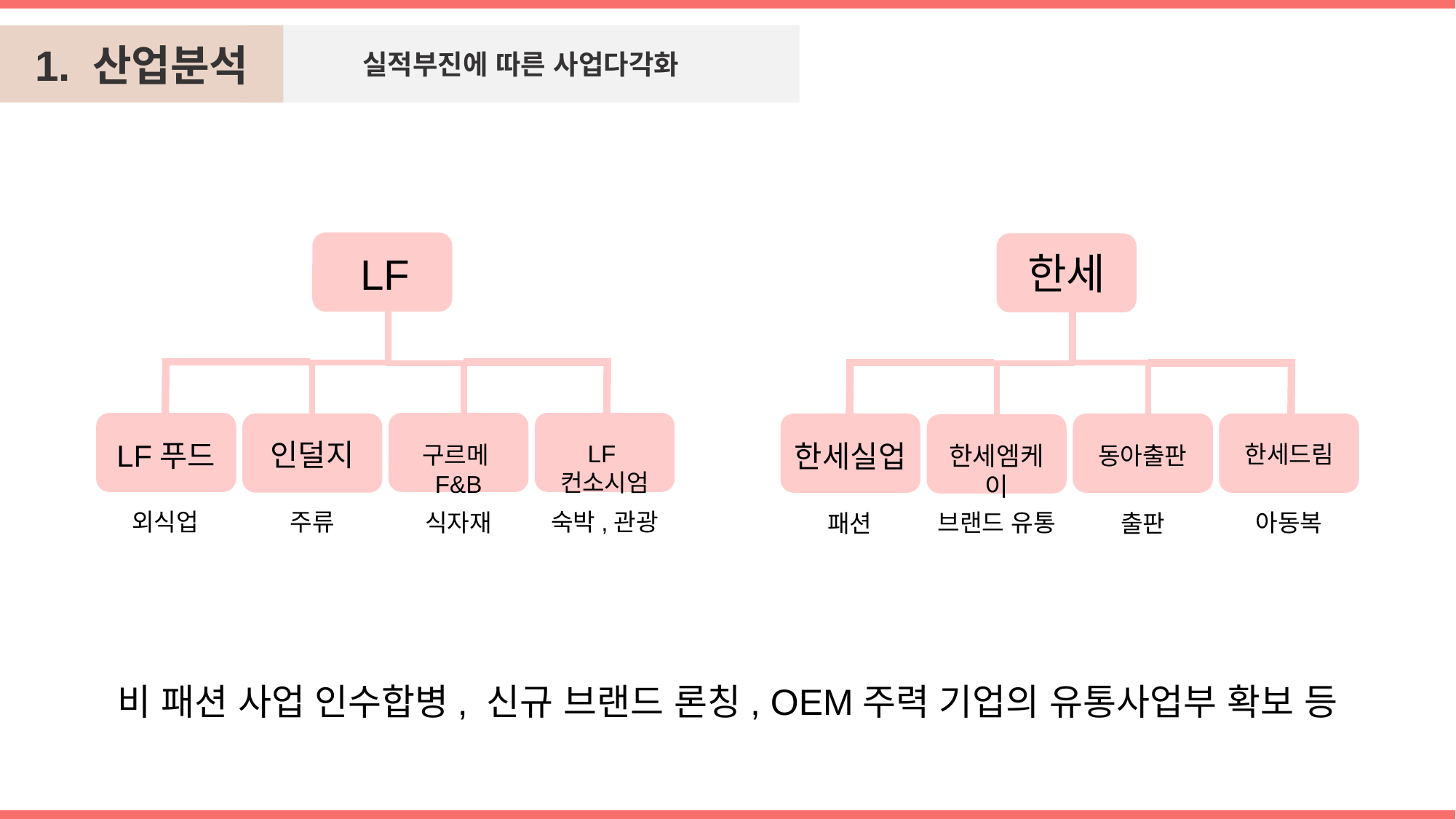

실적부진에 따른 사업다각화
1. 산업분석

LF

LF푸드

구르메F&B

LF컨소시엄

인덜지
숙박,관광
주류
외식업
식자재

한세

한세실업

동아출판

한세드림

한세엠케이
브랜드 유통
아동복
패션
출판
비 패션 사업 인수합병, 신규 브랜드 론칭, OEM주력 기업의 유통사업부 확보 등